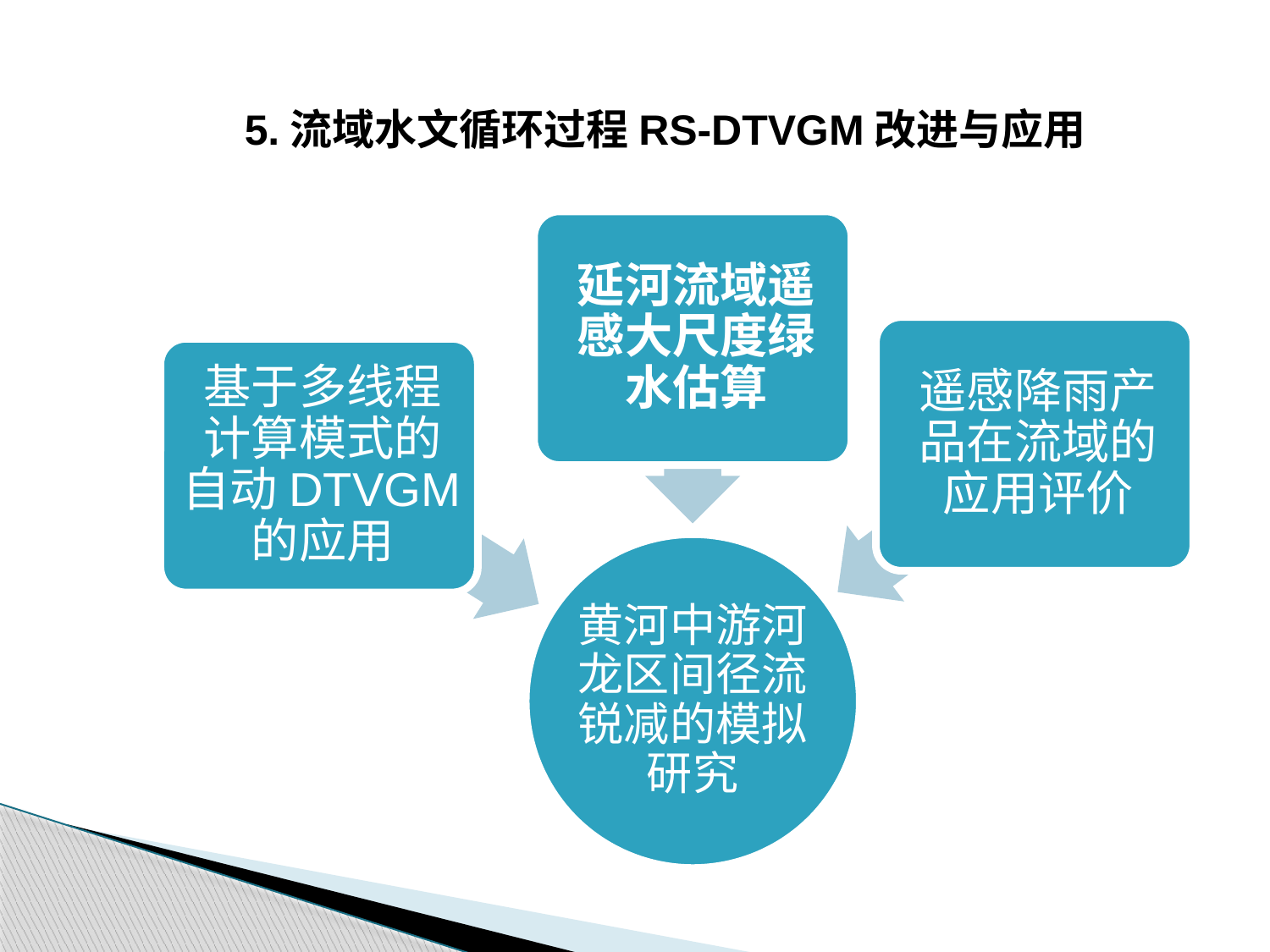

5.流域水文循环过程RS-DTVGM改进与应用
黄河中游河龙区间径流锐减的模拟研究
基于多线程计算模式的自动DTVGM的应用
延河流域遥感大尺度绿水估算
遥感降雨产品在流域的应用评价